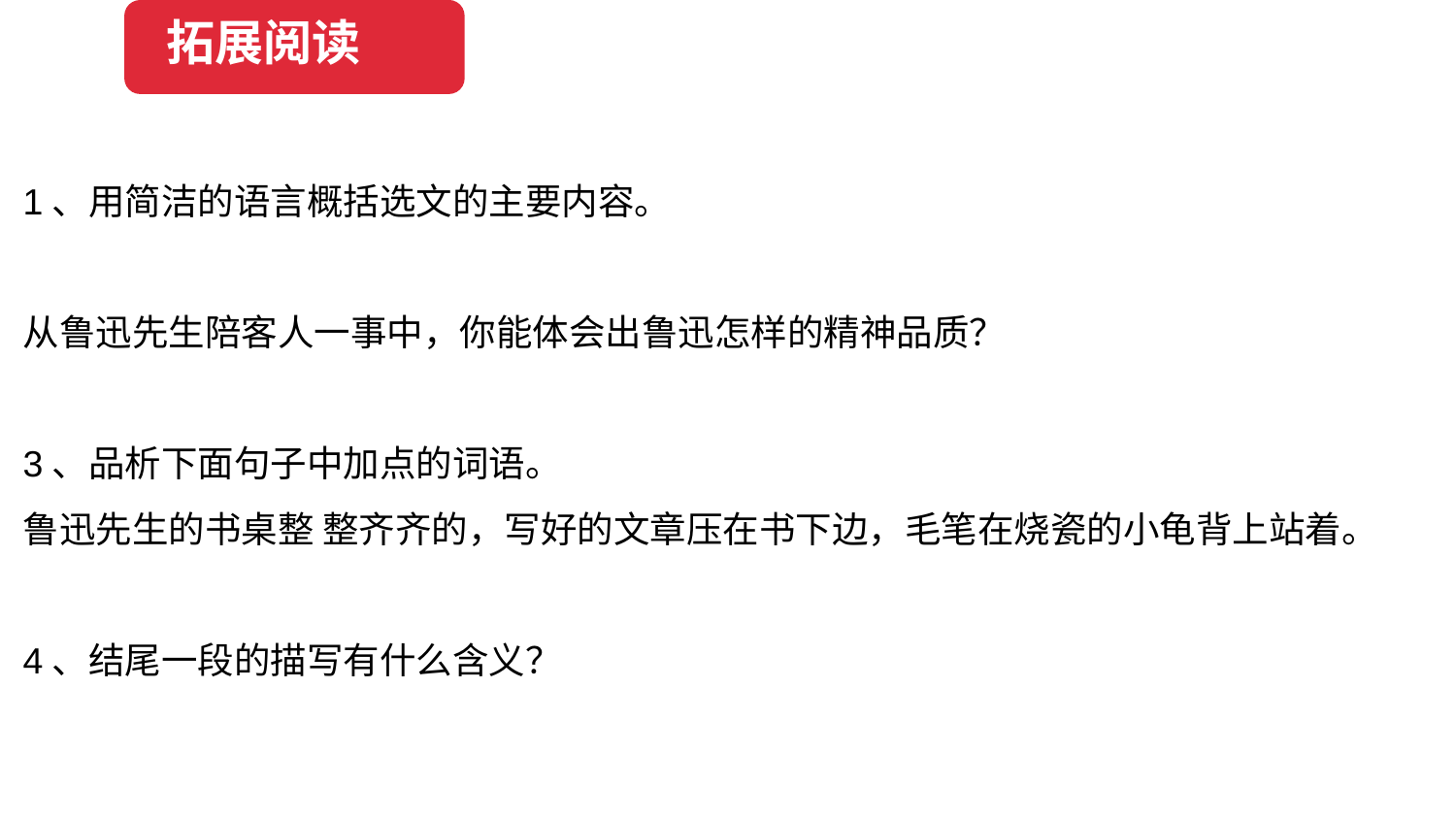

拓展阅读
1、用简洁的语言概括选文的主要内容。

从鲁迅先生陪客人一事中，你能体会出鲁迅怎样的精神品质？

3、品析下面句子中加点的词语。
鲁迅先生的书桌整 整齐齐的，写好的文章压在书下边，毛笔在烧瓷的小龟背上站着。

4、结尾一段的描写有什么含义？